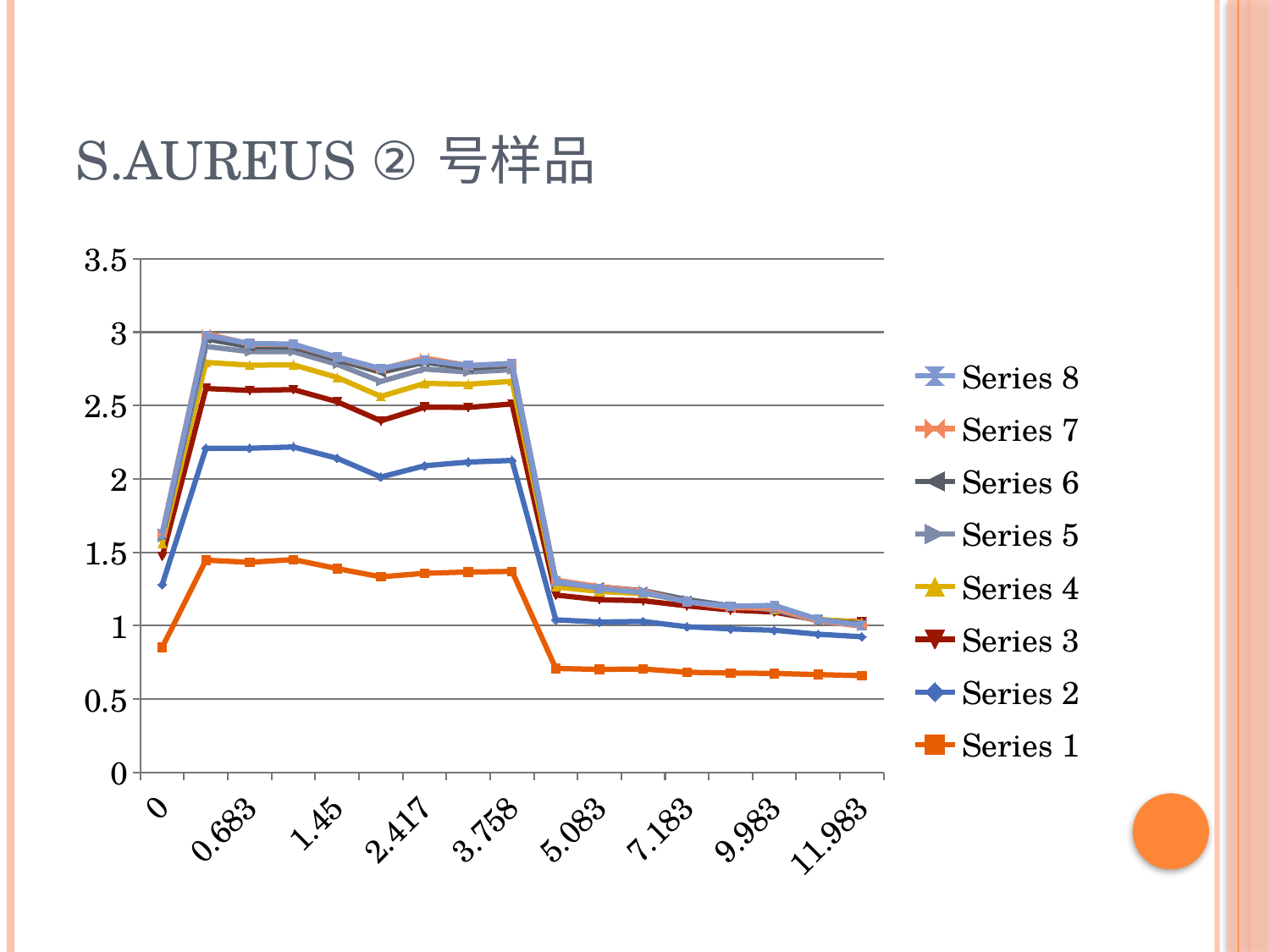

# S.aureus ②号样品

### Chart

| Category | Series 1 | Series 2 | Series 3 | Series 4 | Series 5 | Series 6 | Series 7 | Series 8 |
|---|---|---|---|---|---|---|---|---|
| 0 | 0.8530000000000003 | 0.4270000000000002 | 0.192 | 0.08900000000000007 | 0.04200000000000002 | 0.012999999999999998 | 0.014999999999999998 | -0.004000000000000003 |
| 0.38300000000000017 | 1.4469999999999994 | 0.7620000000000003 | 0.4070000000000001 | 0.17800000000000007 | 0.10900000000000004 | 0.051000000000000004 | 0.036 | -0.012 |
| 0.68300000000000005 | 1.4319999999999986 | 0.7770000000000004 | 0.39400000000000024 | 0.17200000000000001 | 0.09200000000000003 | 0.034 | 0.018 | 0.004000000000000003 |
| 1.0329999999999993 | 1.4509999999999994 | 0.7670000000000003 | 0.39100000000000024 | 0.168 | 0.09000000000000002 | 0.03200000000000002 | 0.01600000000000001 | 0.0030000000000000014 |
| 1.45 | 1.389 | 0.7520000000000003 | 0.3850000000000002 | 0.166 | 0.08900000000000007 | 0.031000000000000014 | 0.01600000000000001 | 0.0020000000000000013 |
| 1.9500000000000006 | 1.333 | 0.68 | 0.3830000000000002 | 0.166 | 0.10199999999999998 | 0.06200000000000003 | 0.022 | 0.004000000000000003 |
| 2.4169999999999985 | 1.357 | 0.7330000000000003 | 0.39900000000000024 | 0.162 | 0.09800000000000006 | 0.046 | 0.029 | -0.014999999999999998 |
| 3.05 | 1.366 | 0.7490000000000003 | 0.37200000000000016 | 0.15800000000000008 | 0.08300000000000005 | 0.027000000000000014 | 0.017 | 0.0 |
| 3.758 | 1.37 | 0.7560000000000003 | 0.3850000000000002 | 0.15400000000000008 | 0.07900000000000004 | 0.030000000000000002 | 0.010999999999999998 | 0.0020000000000000013 |
| 4.383 | 0.7090000000000003 | 0.33100000000000024 | 0.169 | 0.055000000000000014 | 0.029 | 0.012999999999999998 | 0.005000000000000003 | -0.006000000000000003 |
| 5.0830000000000002 | 0.7020000000000003 | 0.3230000000000002 | 0.15200000000000008 | 0.056 | 0.028 | 0.004000000000000003 | -0.0010000000000000007 | -0.010000000000000005 |
| 5.9829999999999997 | 0.7050000000000003 | 0.3240000000000002 | 0.14100000000000001 | 0.04900000000000003 | 0.02000000000000001 | -0.0020000000000000013 | -0.0030000000000000014 | -0.008000000000000007 |
| 7.1829999999999972 | 0.683 | 0.31000000000000016 | 0.14200000000000004 | 0.036 | 0.008000000000000007 | -0.005000000000000003 | -0.010999999999999998 | 0.0 |
| 8.4550000000000054 | 0.6780000000000006 | 0.30000000000000016 | 0.129 | 0.027000000000000014 | 0.0010000000000000007 | -0.0020000000000000013 | -0.010999999999999998 | 0.010999999999999998 |
| 9.9830000000000005 | 0.6750000000000006 | 0.29400000000000015 | 0.12400000000000004 | 0.02000000000000001 | -0.004000000000000003 | 0.01600000000000001 | -0.004000000000000003 | 0.017 |
| 10.983000000000002 | 0.6670000000000005 | 0.275 | 0.096 | 0.006000000000000003 | -0.010999999999999998 | 0.007000000000000003 | -0.004000000000000003 | 0.007000000000000003 |
| 11.983000000000002 | 0.6600000000000004 | 0.265 | 0.10199999999999998 | -0.005000000000000003 | -0.025 | 0.014 | -0.012999999999999998 | 0.005000000000000003 |